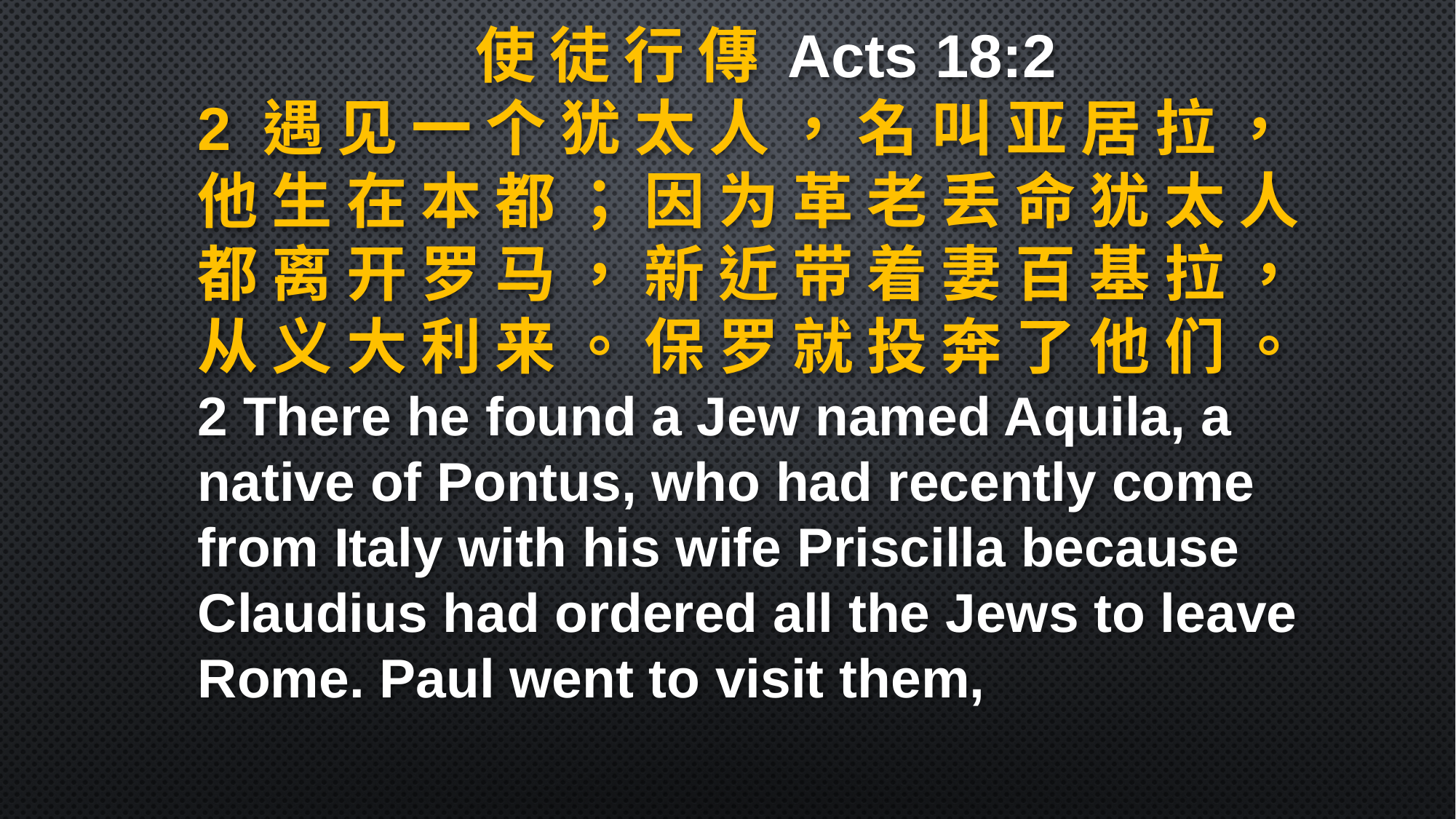

使 徒 行 傳 Acts 18:2
2 遇 见 一 个 犹 太 人 ， 名 叫 亚 居 拉 ， 他 生 在 本 都 ； 因 为 革 老 丢 命 犹 太 人 都 离 开 罗 马 ， 新 近 带 着 妻 百 基 拉 ， 从 义 大 利 来 。 保 罗 就 投 奔 了 他 们 。
2 There he found a Jew named Aquila, a native of Pontus, who had recently come from Italy with his wife Priscilla because Claudius had ordered all the Jews to leave Rome. Paul went to visit them,